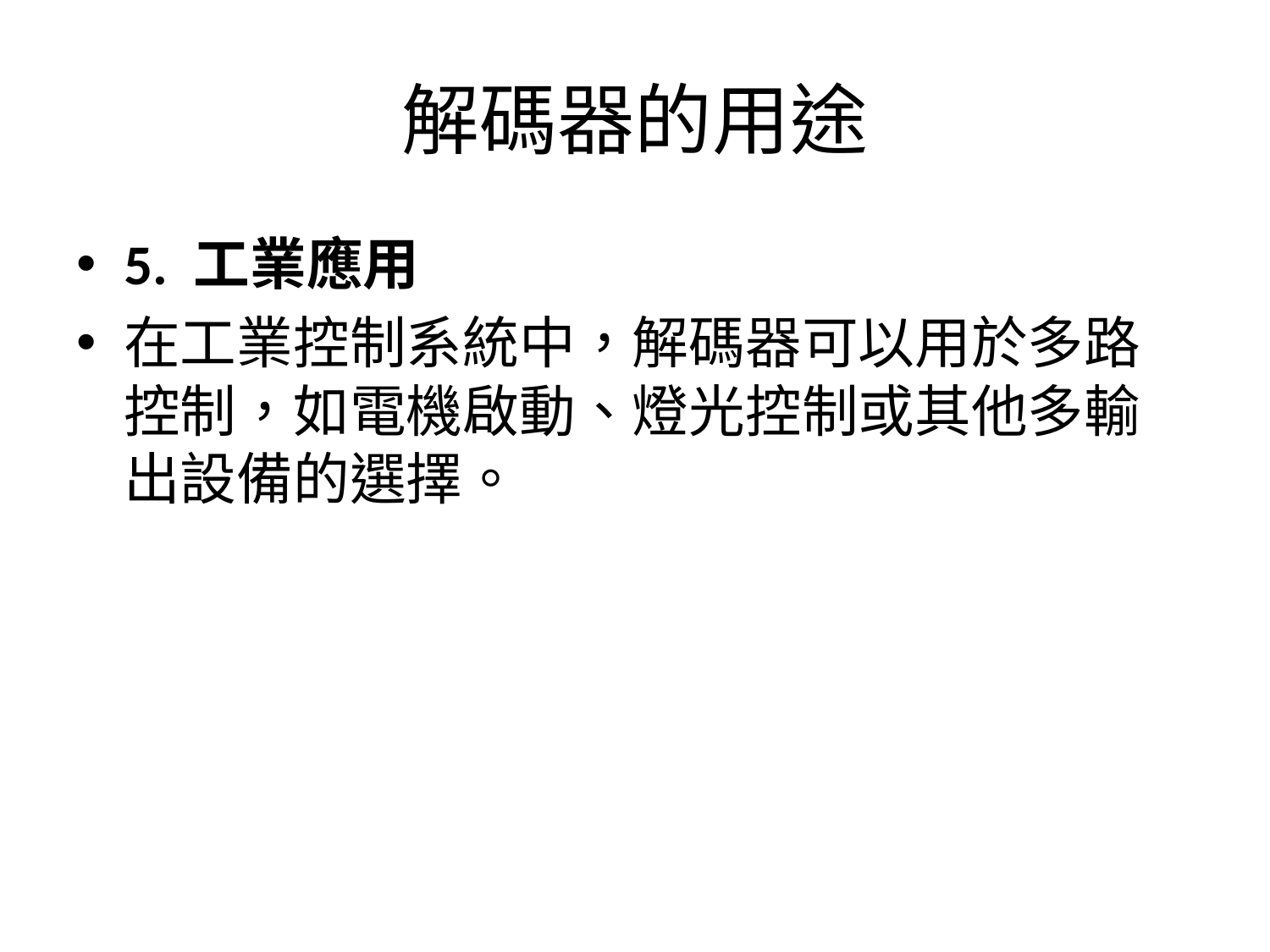

# 解碼器的用途
5. 工業應用
在工業控制系統中，解碼器可以用於多路控制，如電機啟動、燈光控制或其他多輸出設備的選擇。